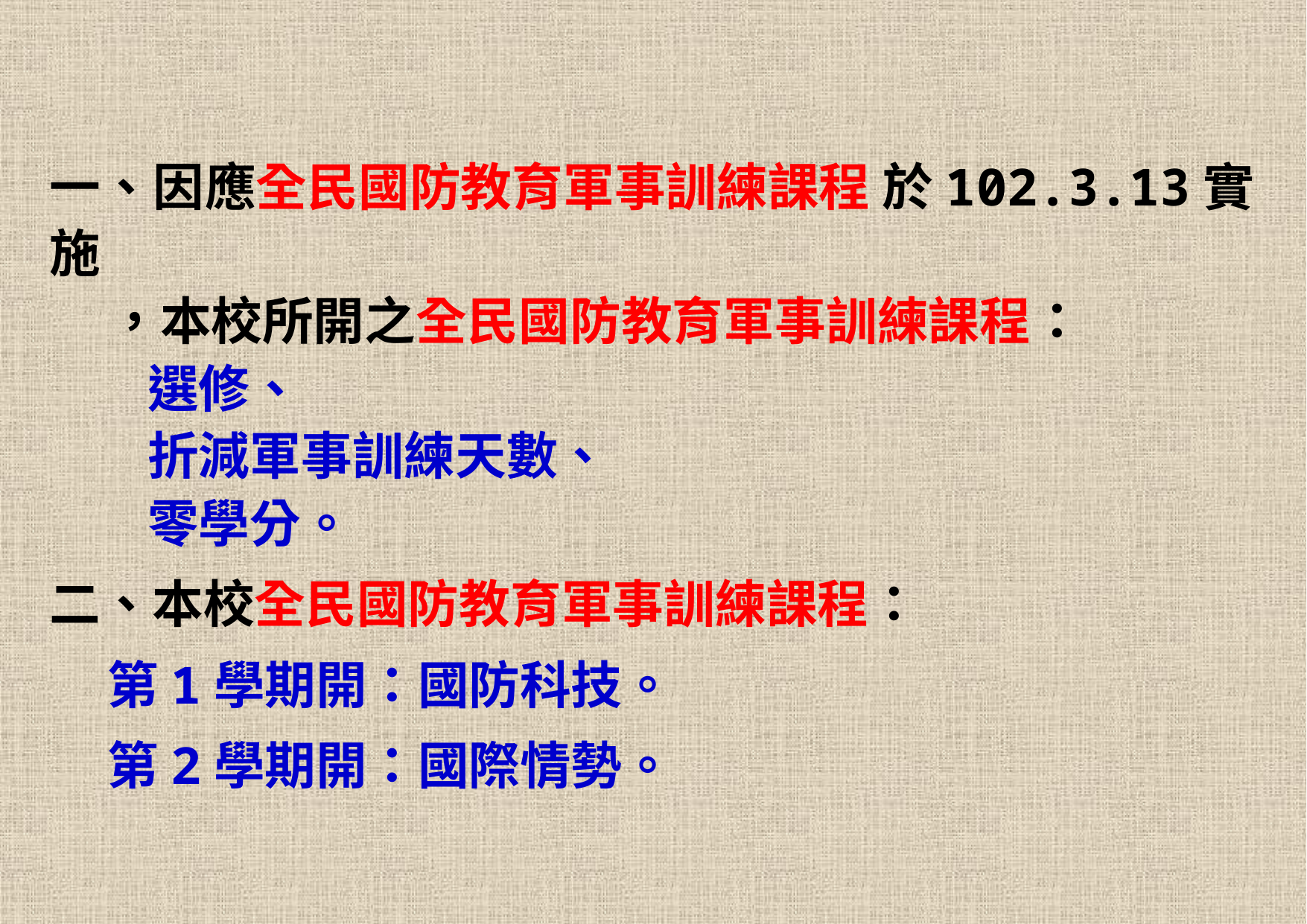

一、因應全民國防教育軍事訓練課程 於102.3.13實施
    ，本校所開之全民國防教育軍事訓練課程：
  選修、
  折減軍事訓練天數、
  零學分。
二、本校全民國防教育軍事訓練課程：
    第1學期開：國防科技。
    第2學期開：國際情勢。